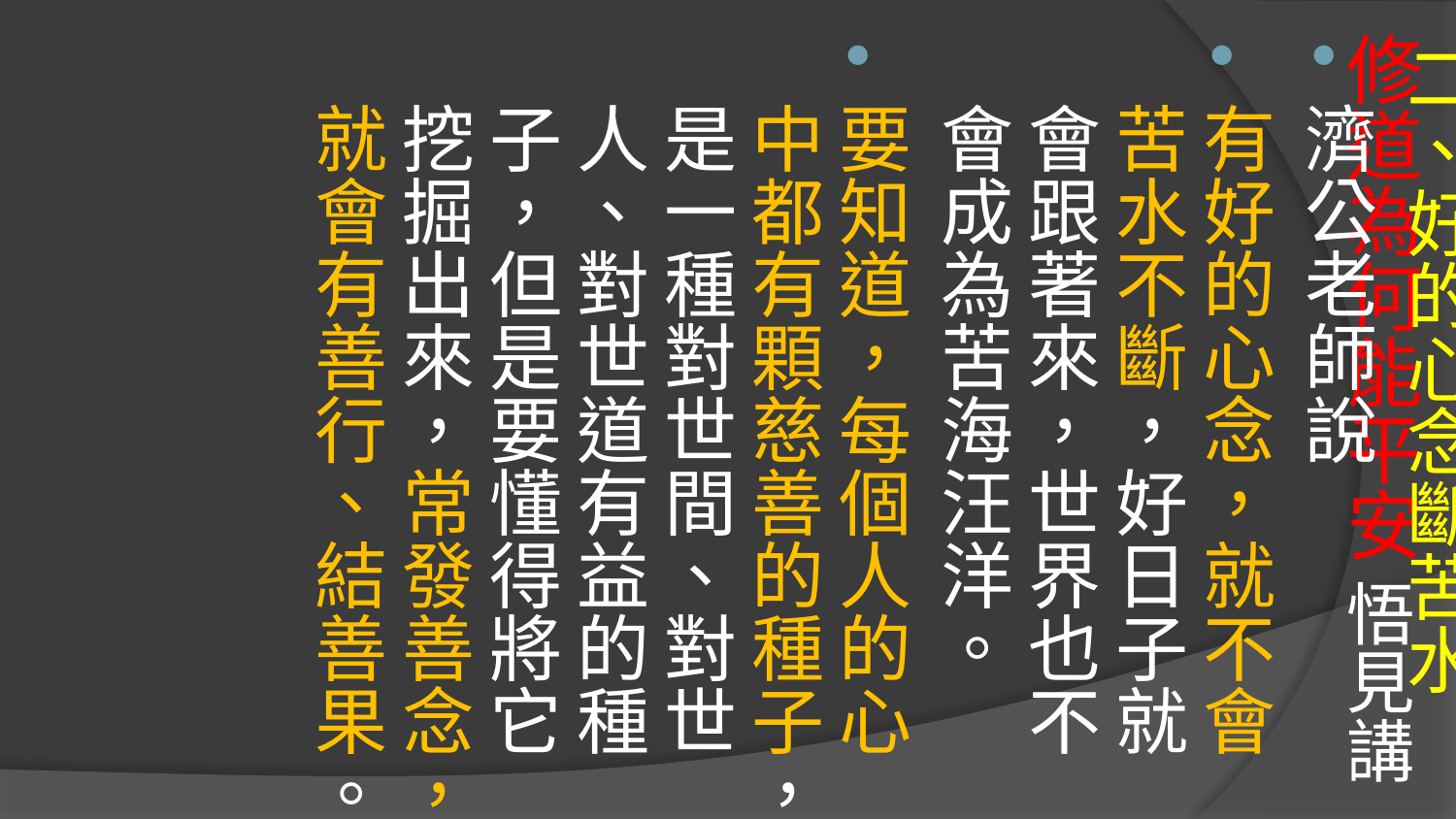

二、好的心念斷苦水
濟公老師說
有好的心念，就不會苦水不斷，好日子就會跟著來，世界也不會成為苦海汪洋。
要知道，每個人的心中都有顆慈善的種子，是一種對世間、對世人、對世道有益的種子，但是要懂得將它挖掘出來，常發善念，就會有善行、結善果。
# 修道為何能平安 悟見講